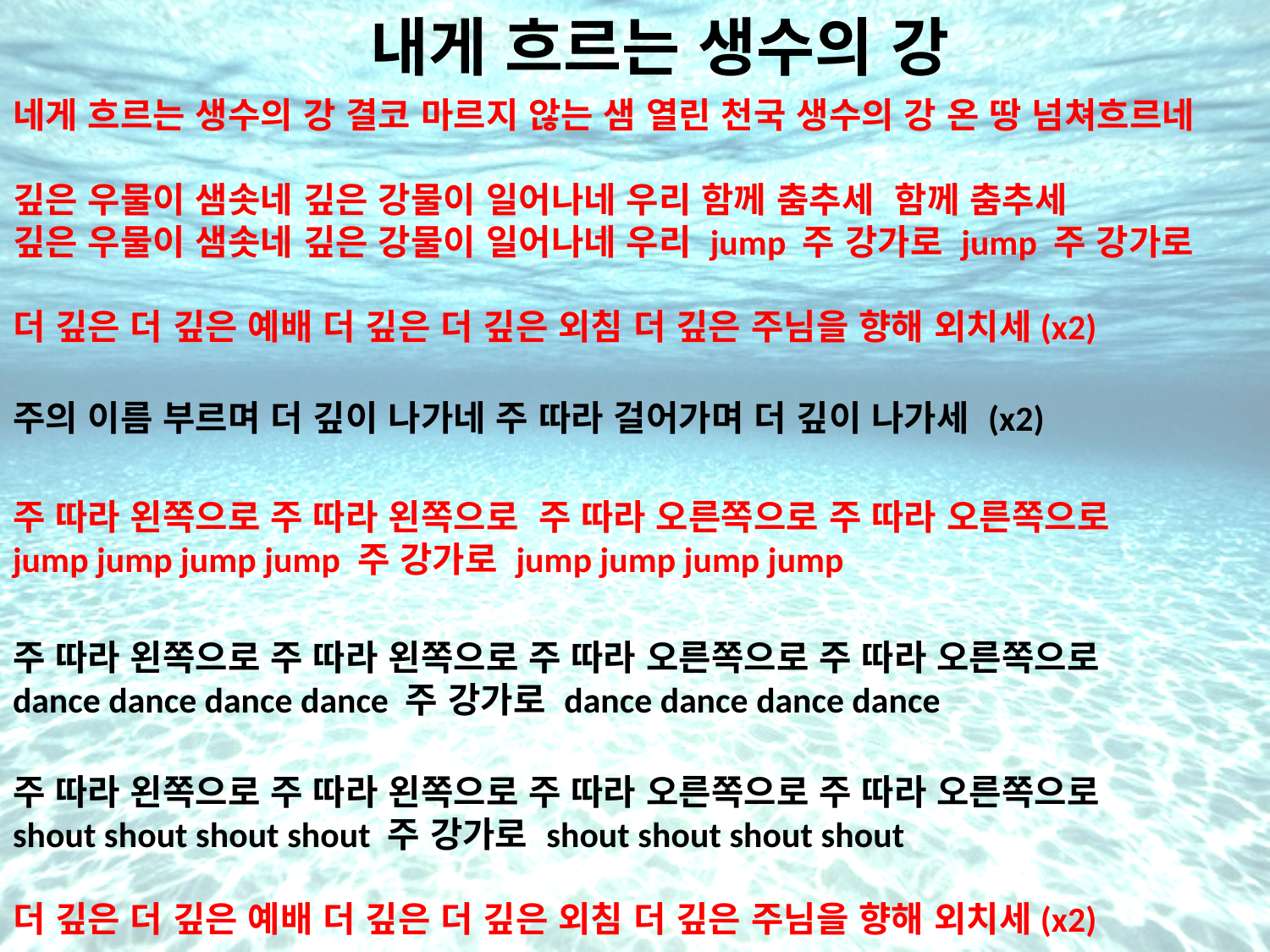

# 내게 흐르는 생수의 강
네게 흐르는 생수의 강 결코 마르지 않는 샘 열린 천국 생수의 강 온 땅 넘쳐흐르네
깊은 우물이 샘솟네 깊은 강물이 일어나네 우리 함께 춤추세  함께 춤추세
깊은 우물이 샘솟네 깊은 강물이 일어나네 우리 jump 주 강가로 jump 주 강가로
더 깊은 더 깊은 예배 더 깊은 더 깊은 외침 더 깊은 주님을 향해 외치세(x2)
주의 이름 부르며 더 깊이 나가네 주 따라 걸어가며 더 깊이 나가세 (x2)

주 따라 왼쪽으로 주 따라 왼쪽으로  주 따라 오른쪽으로 주 따라 오른쪽으로
jump jump jump jump 주 강가로 jump jump jump jump

주 따라 왼쪽으로 주 따라 왼쪽으로 주 따라 오른쪽으로 주 따라 오른쪽으로
dance dance dance dance 주 강가로 dance dance dance dance
주 따라 왼쪽으로 주 따라 왼쪽으로 주 따라 오른쪽으로 주 따라 오른쪽으로
shout shout shout shout 주 강가로 shout shout shout shout
더 깊은 더 깊은 예배 더 깊은 더 깊은 외침 더 깊은 주님을 향해 외치세(x2)